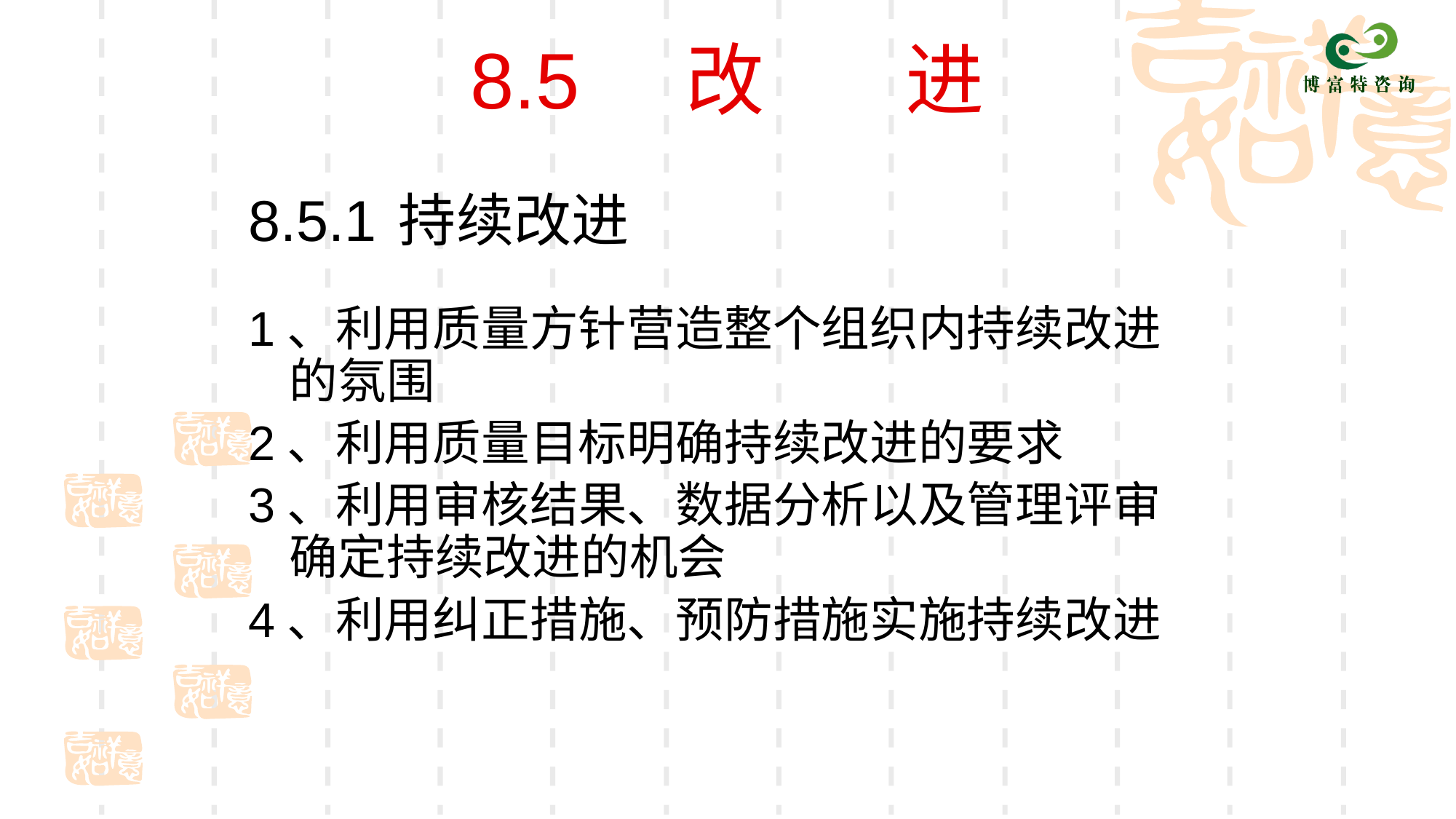

# 8.5    改        进
8.5.1	持续改进

1、利用质量方针营造整个组织内持续改进的氛围
2、利用质量目标明确持续改进的要求
3、利用审核结果、数据分析以及管理评审确定持续改进的机会
4、利用纠正措施、预防措施实施持续改进